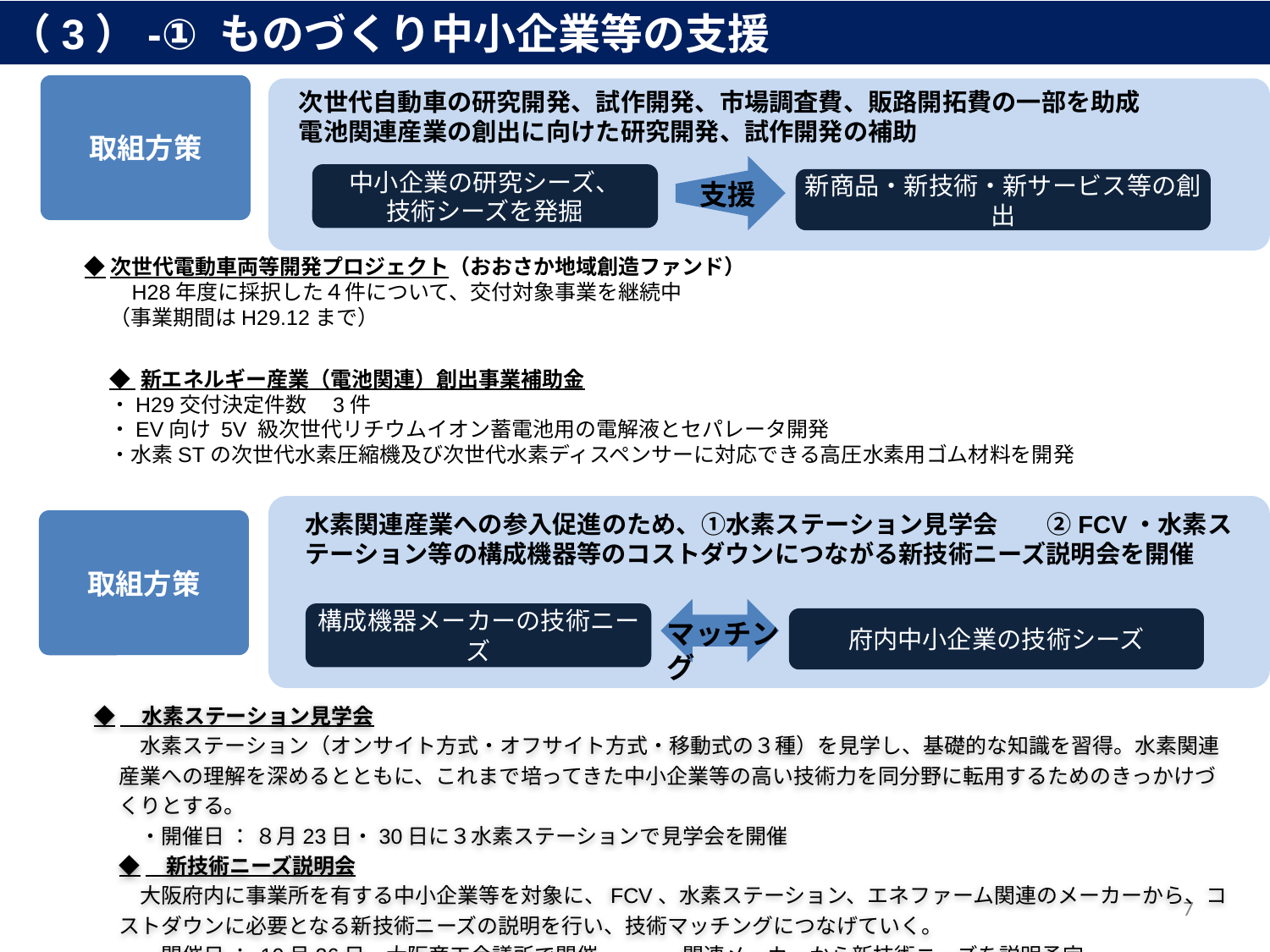

（3）-① ものづくり中小企業等の支援
取組方策

次世代自動車の研究開発、試作開発、市場調査費、販路開拓費の一部を助成
電池関連産業の創出に向けた研究開発、試作開発の補助

中小企業の研究シーズ、
技術シーズを発掘
新商品・新技術・新サービス等の創出
支援
◆次世代電動車両等開発プロジェクト（おおさか地域創造ファンド）
　　H28年度に採択した４件について、交付対象事業を継続中
（事業期間はH29.12まで）

◆ 新エネルギー産業（電池関連）創出事業補助金
・H29交付決定件数　3件
・EV向け 5V 級次世代リチウムイオン蓄電池用の電解液とセパレータ開発
・水素STの次世代水素圧縮機及び次世代水素ディスペンサーに対応できる高圧水素用ゴム材料を開発

水素関連産業への参入促進のため、①水素ステーション見学会　　②FCV・水素ステーション等の構成機器等のコストダウンにつながる新技術ニーズ説明会を開催
取組方策

構成機器メーカーの技術ニーズ
府内中小企業の技術シーズ
マッチング
◆　水素ステーション見学会
　水素ステーション（オンサイト方式・オフサイト方式・移動式の３種）を見学し、基礎的な知識を習得。水素関連産業への理解を深めるとともに、これまで培ってきた中小企業等の高い技術力を同分野に転用するためのきっかけづくりとする。
　・開催日 ： ８月23日・30日に３水素ステーションで見学会を開催
◆　新技術ニーズ説明会
　大阪府内に事業所を有する中小企業等を対象に、FCV、水素ステーション、エネファーム関連のメーカーから、コストダウンに必要となる新技術ニーズの説明を行い、技術マッチングにつなげていく。
　・開催日 ： 10月26日　大阪商工会議所で開催　　　　関連メーカーから新技術ニーズを説明予定
7